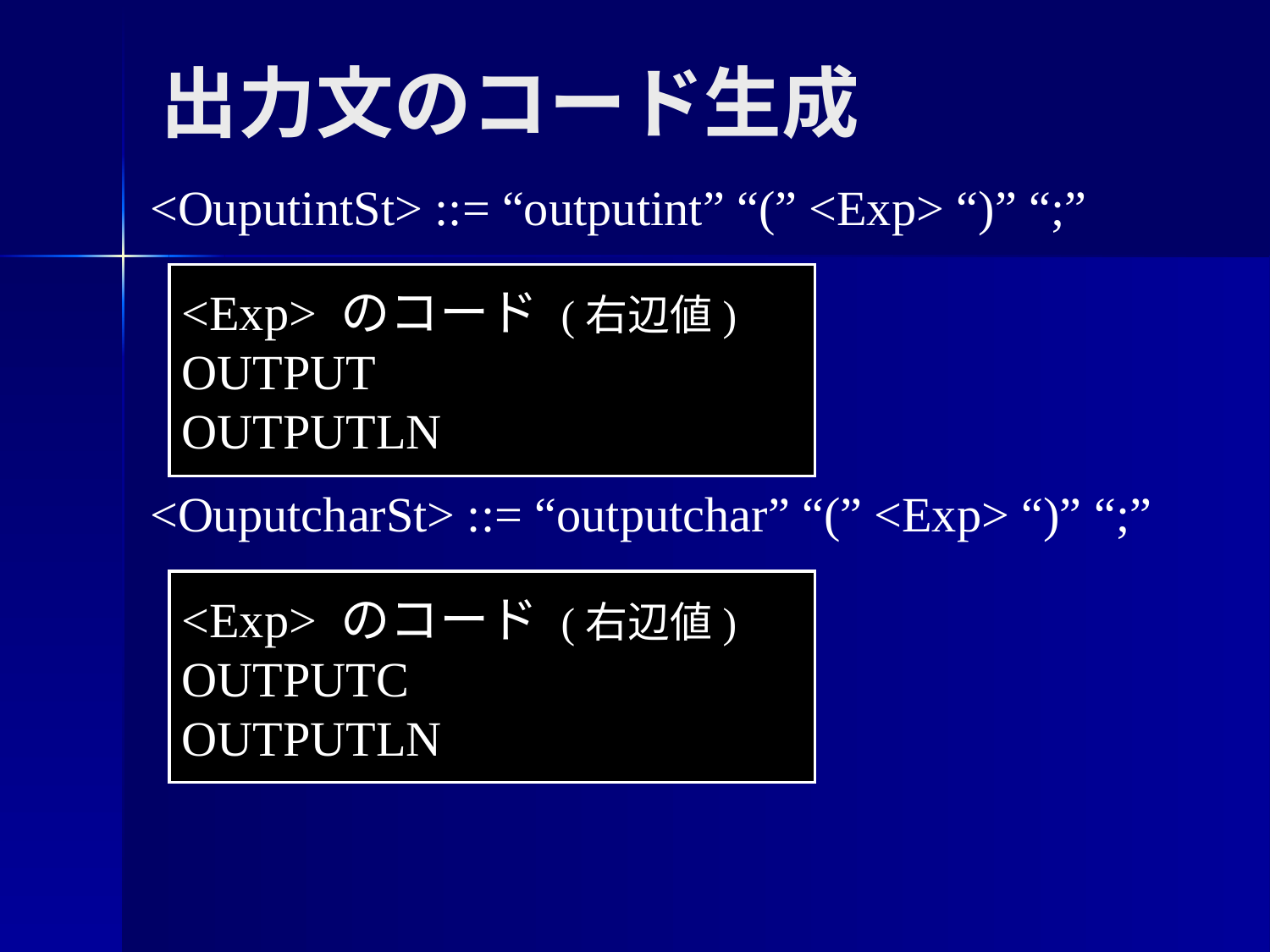

出力文のコード生成
<OuputintSt> ::= “outputint” “(” <Exp> “)” “;”
<Exp> のコード (右辺値)
OUTPUT
OUTPUTLN
<OuputcharSt> ::= “outputchar” “(” <Exp> “)” “;”
<Exp> のコード (右辺値)
OUTPUTC
OUTPUTLN